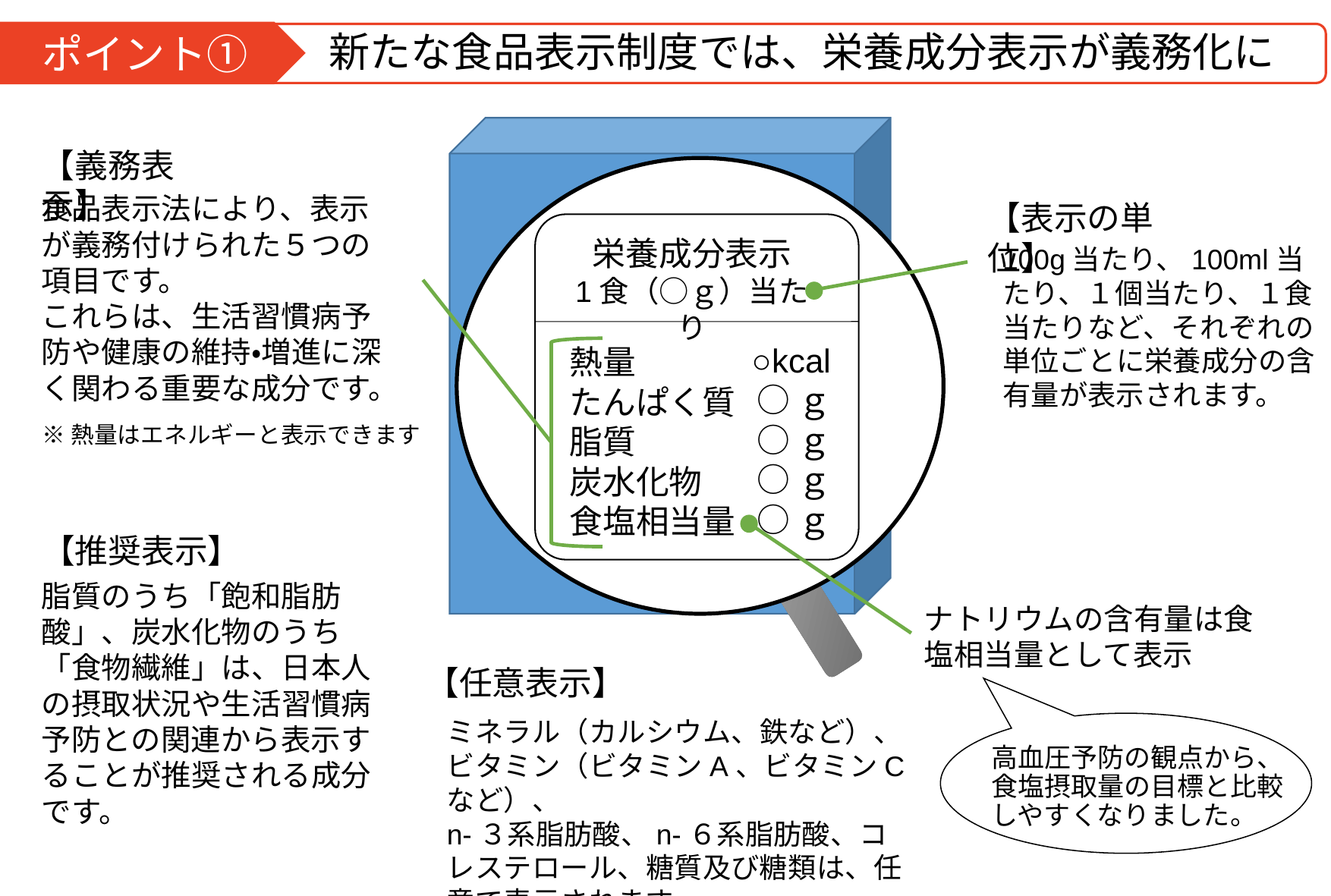

新たな食品表示制度では、栄養成分表示が義務化に
ポイント①

栄養成分表示
1食（○ｇ）当たり

○kcal
○ｇ
○ｇ
○ｇ
○ｇ
熱量
たんぱく質
脂質
炭水化物
食塩相当量

【義務表示】
食品表示法により、表示が義務付けられた５つの項目です。
これらは、生活習慣病予防や健康の維持・増進に深く関わる重要な成分です。
※熱量はエネルギーと表示できます
【表示の単位】
100g当たり、100ml当たり、１個当たり、１食当たりなど、それぞれの単位ごとに栄養成分の含有量が表示されます。
【推奨表示】
脂質のうち「飽和脂肪酸」、炭水化物のうち「食物繊維」は、日本人の摂取状況や生活習慣病予防との関連から表示することが推奨される成分です。
ナトリウムの含有量は食塩相当量として表示
【任意表示】
ミネラル（カルシウム、鉄など）、
ビタミン（ビタミンA、ビタミンCなど）、
n-３系脂肪酸、n-６系脂肪酸、コレステロール、糖質及び糖類は、任意で表示されます。

高血圧予防の観点から、
食塩摂取量の目標と比較しやすくなりました。